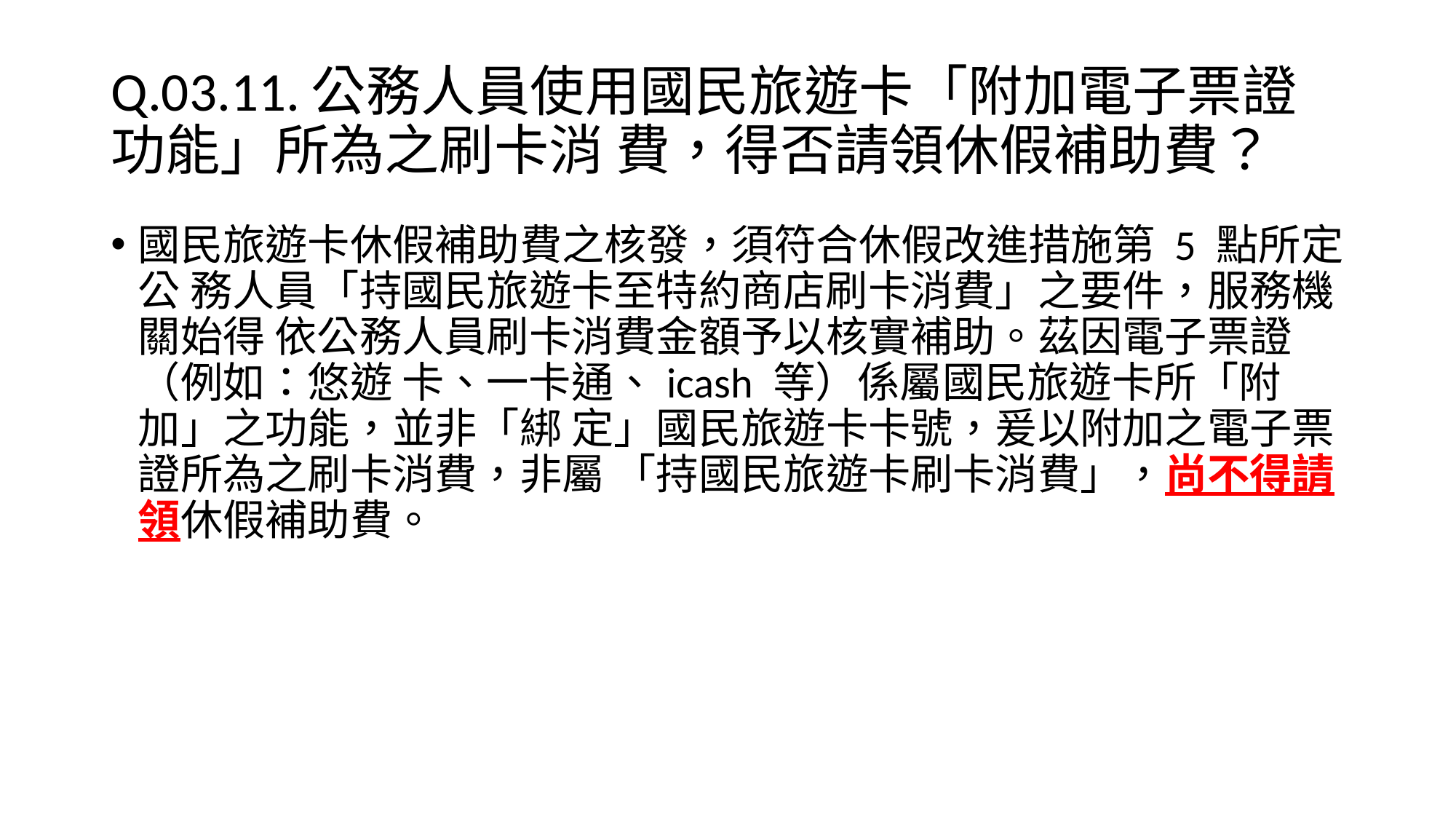

# Q.03.11.公務人員使用國民旅遊卡「附加電子票證功能」所為之刷卡消 費，得否請領休假補助費？
國民旅遊卡休假補助費之核發，須符合休假改進措施第 5 點所定公 務人員「持國民旅遊卡至特約商店刷卡消費」之要件，服務機關始得 依公務人員刷卡消費金額予以核實補助。茲因電子票證（例如：悠遊 卡、一卡通、icash 等）係屬國民旅遊卡所「附加」之功能，並非「綁 定」國民旅遊卡卡號，爰以附加之電子票證所為之刷卡消費，非屬 「持國民旅遊卡刷卡消費」，尚不得請領休假補助費。